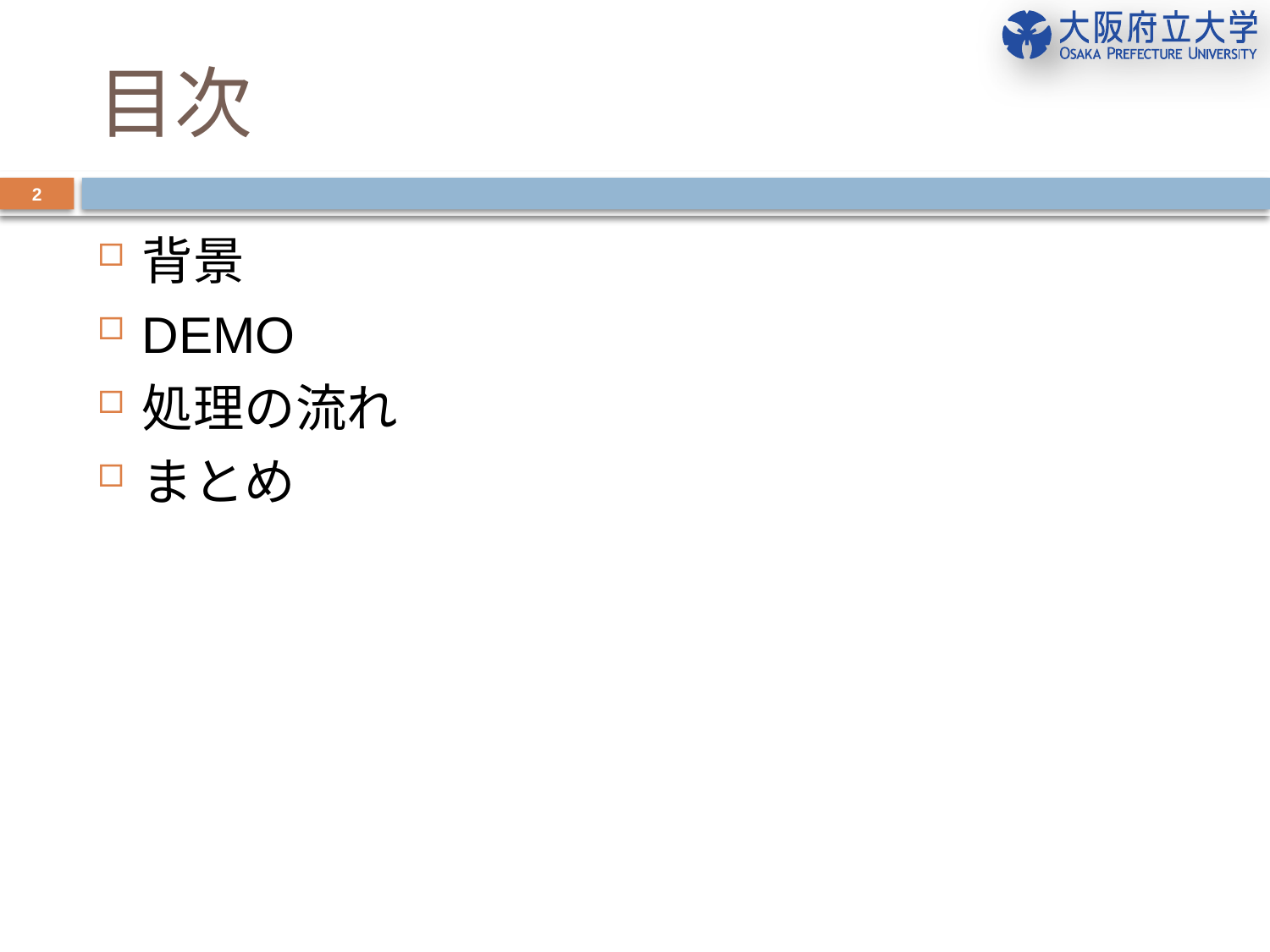

# 目次
2
背景
DEMO
処理の流れ
まとめ